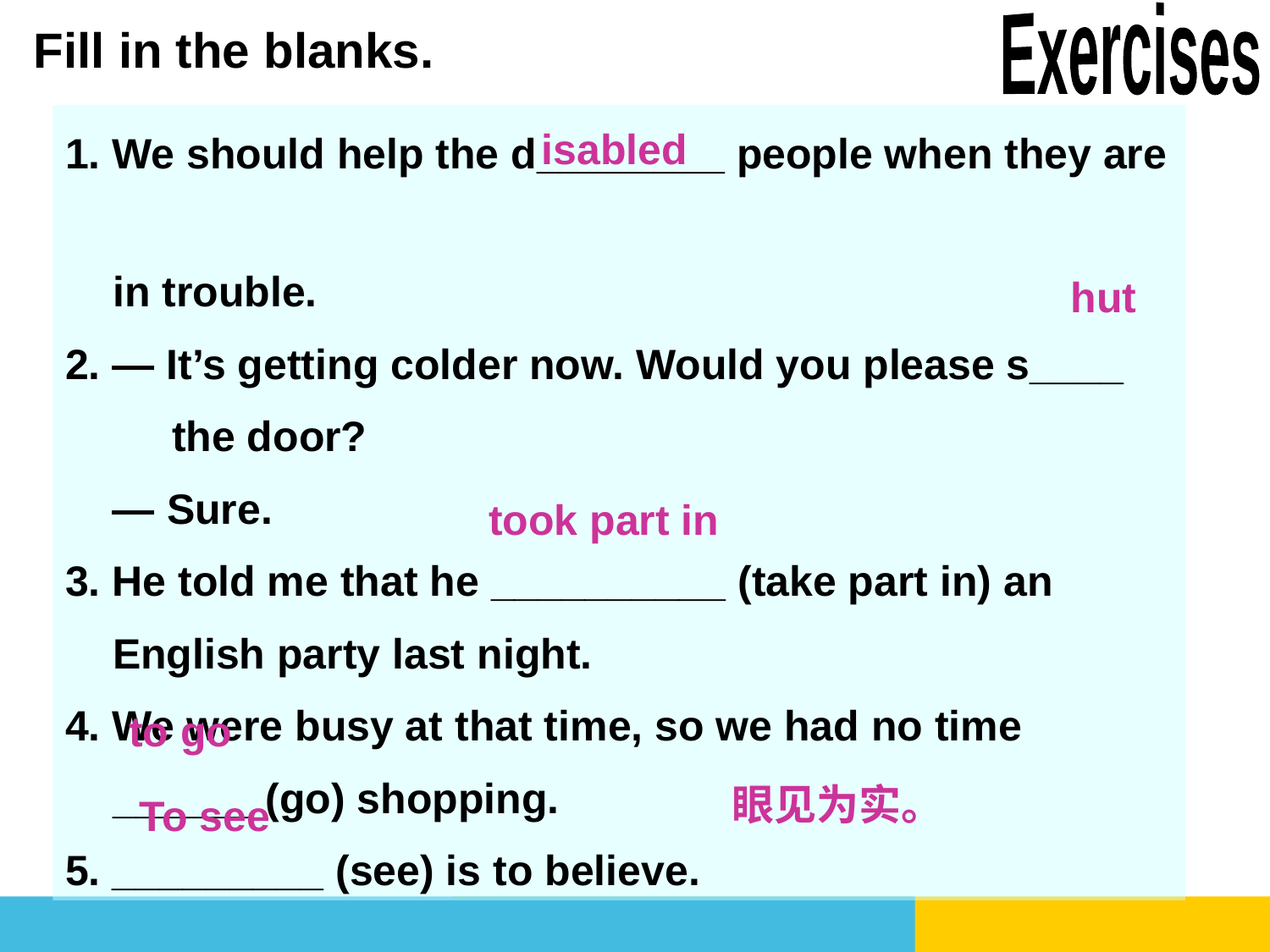

Exercises
Fill in the blanks.
1. We should help the d________ people when they are
    in trouble.
2. — It’s getting colder now. Would you please s____
         the door?
    — Sure.
3. He told me that he __________ (take part in) an
    English party last night.
4. We were busy at that time, so we had no time
    ______ (go) shopping.
5. _________ (see) is to believe.
isabled
hut
took part in
to go
眼见为实。
To see